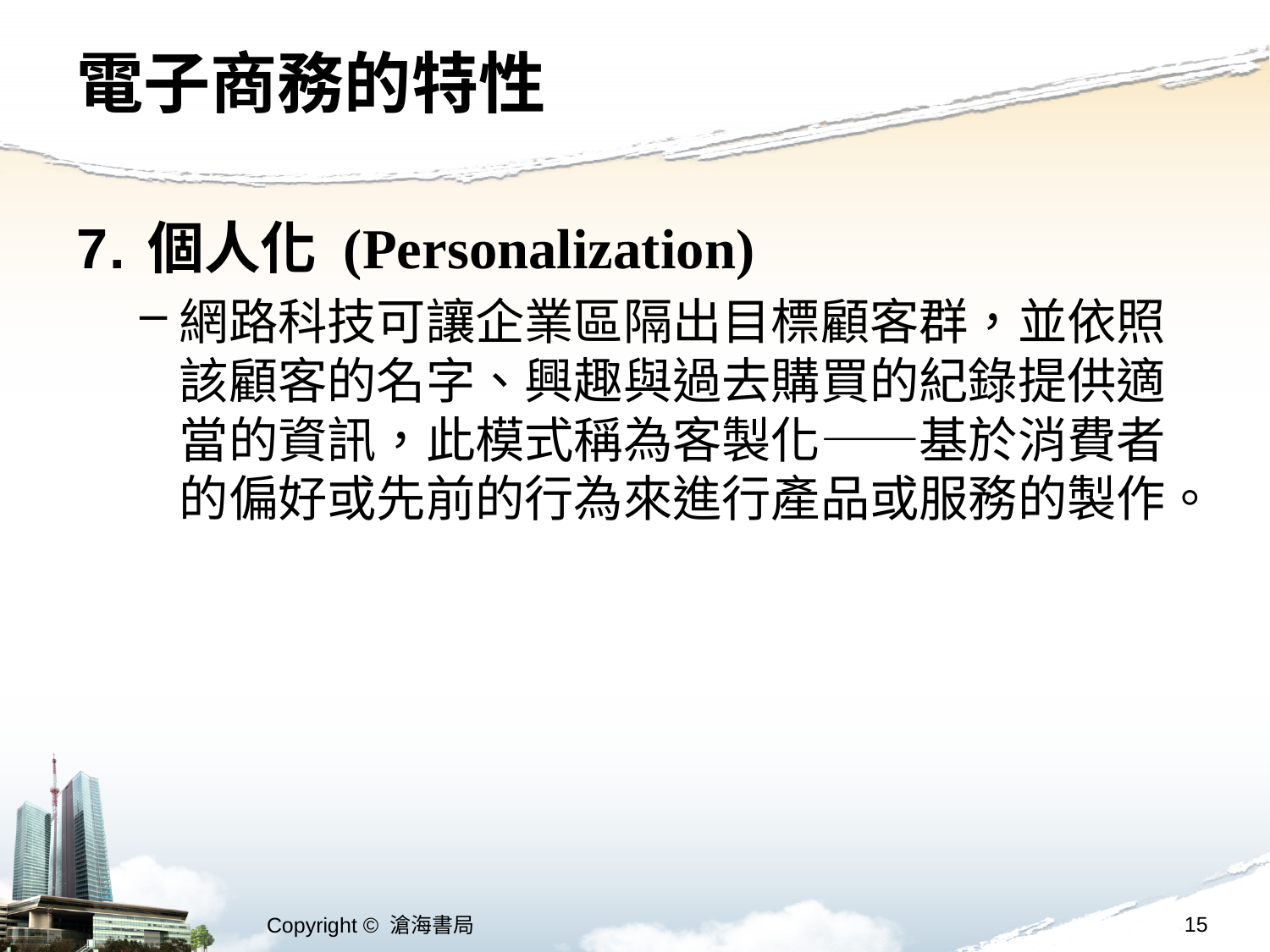

# 電子商務的特性
個人化 (Personalization)
網路科技可讓企業區隔出目標顧客群，並依照該顧客的名字、興趣與過去購買的紀錄提供適當的資訊，此模式稱為客製化——基於消費者的偏好或先前的行為來進行產品或服務的製作。
15
Copyright © 滄海書局